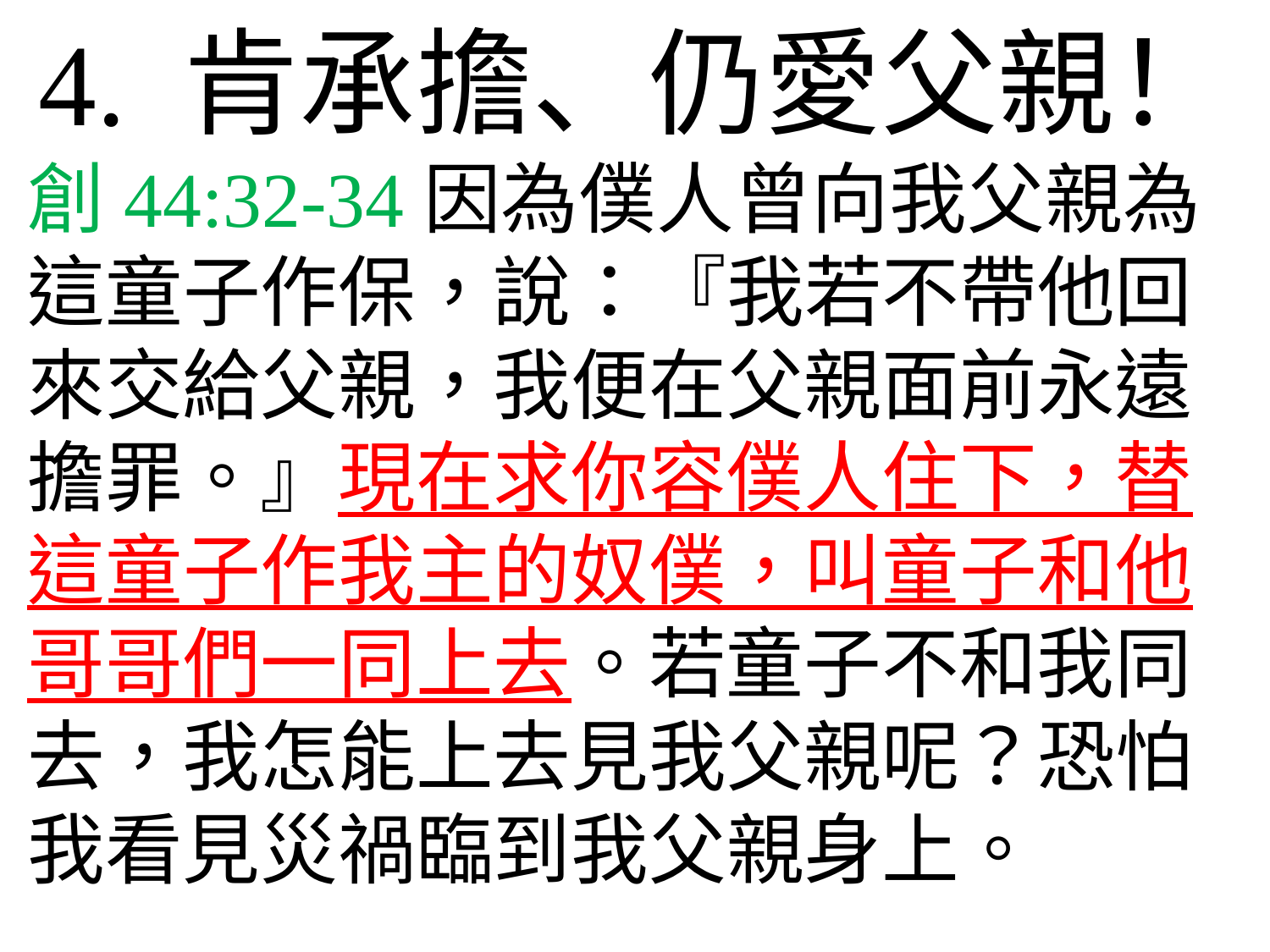

4. 肯承擔、仍愛父親！
創44:32-34因為僕人曾向我父親為這童子作保，說：『我若不帶他回來交給父親，我便在父親面前永遠擔罪。』現在求你容僕人住下，替這童子作我主的奴僕，叫童子和他哥哥們一同上去。若童子不和我同去，我怎能上去見我父親呢？恐怕我看見災禍臨到我父親身上。